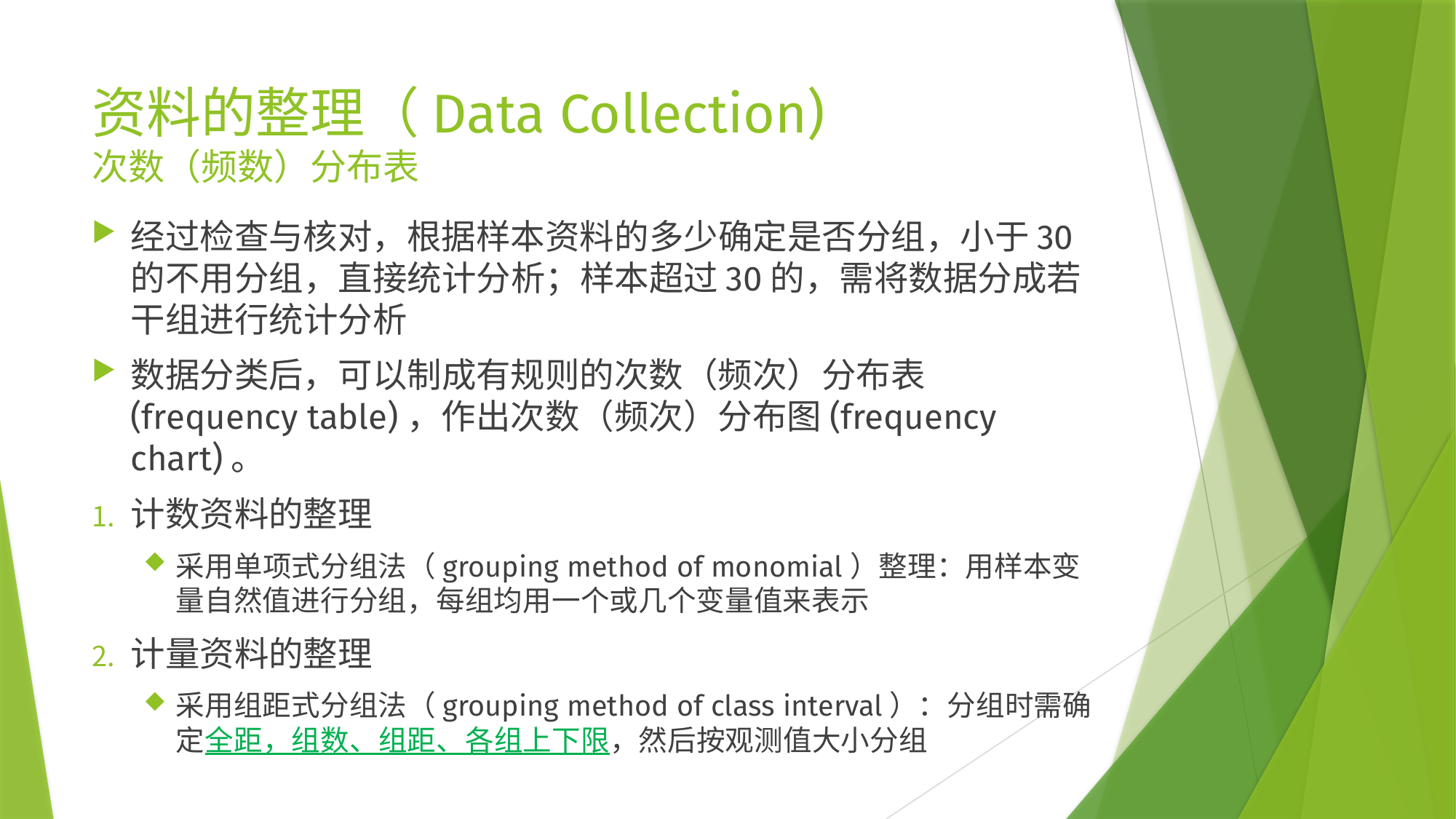

# 资料的整理（Data Collection) 次数（频数）分布表
经过检查与核对，根据样本资料的多少确定是否分组，小于30的不用分组，直接统计分析；样本超过30的，需将数据分成若干组进行统计分析
数据分类后，可以制成有规则的次数（频次）分布表(frequency table)，作出次数（频次）分布图(frequency chart)。
计数资料的整理
采用单项式分组法（grouping method of monomial）整理：用样本变量自然值进行分组，每组均用一个或几个变量值来表示
计量资料的整理
采用组距式分组法（grouping method of class interval）：分组时需确定全距，组数、组距、各组上下限，然后按观测值大小分组